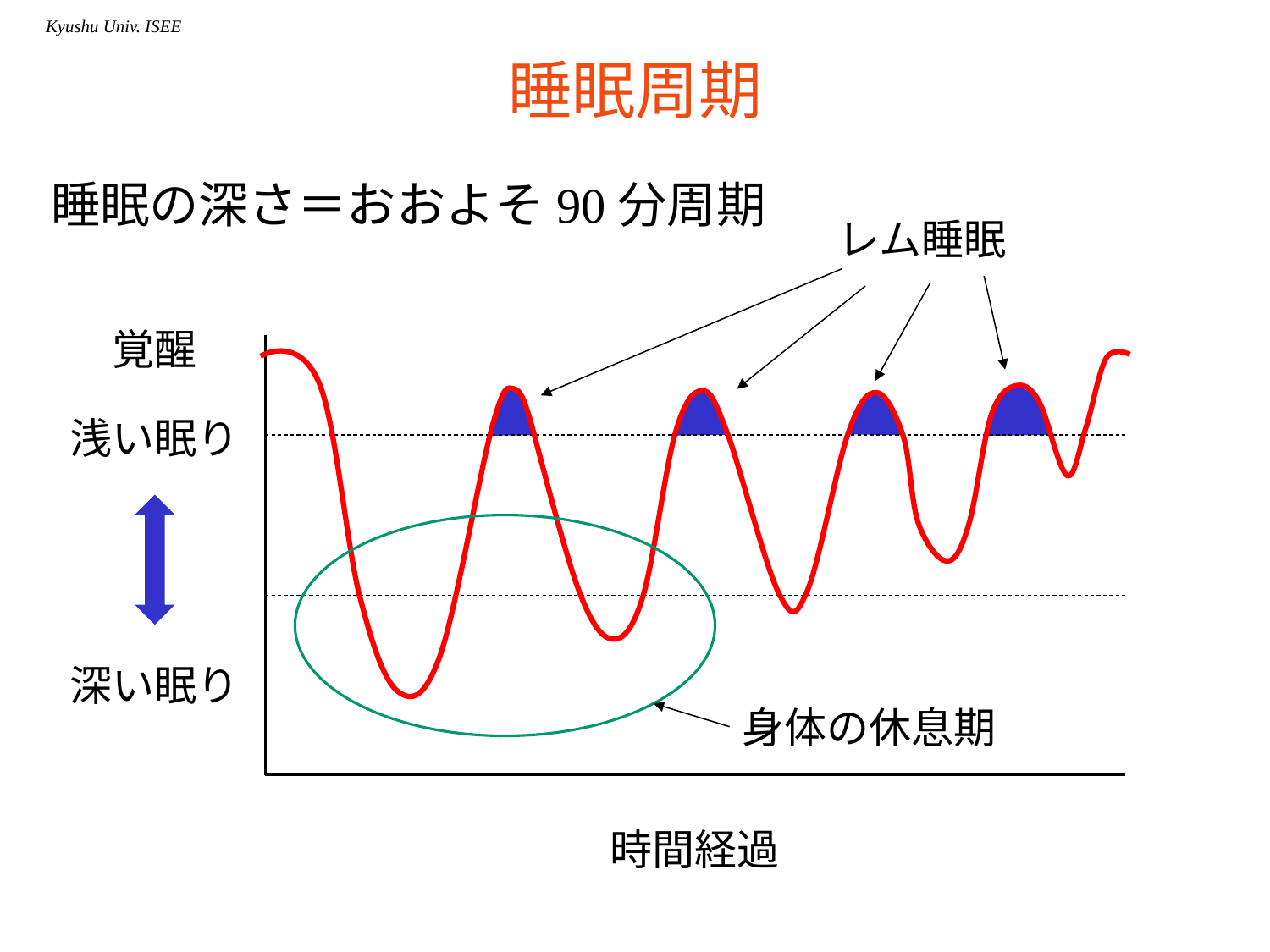

# 睡眠周期
睡眠の深さ＝おおよそ90分周期
レム睡眠
覚醒

浅い眠り

深い眠り
身体の休息期
時間経過